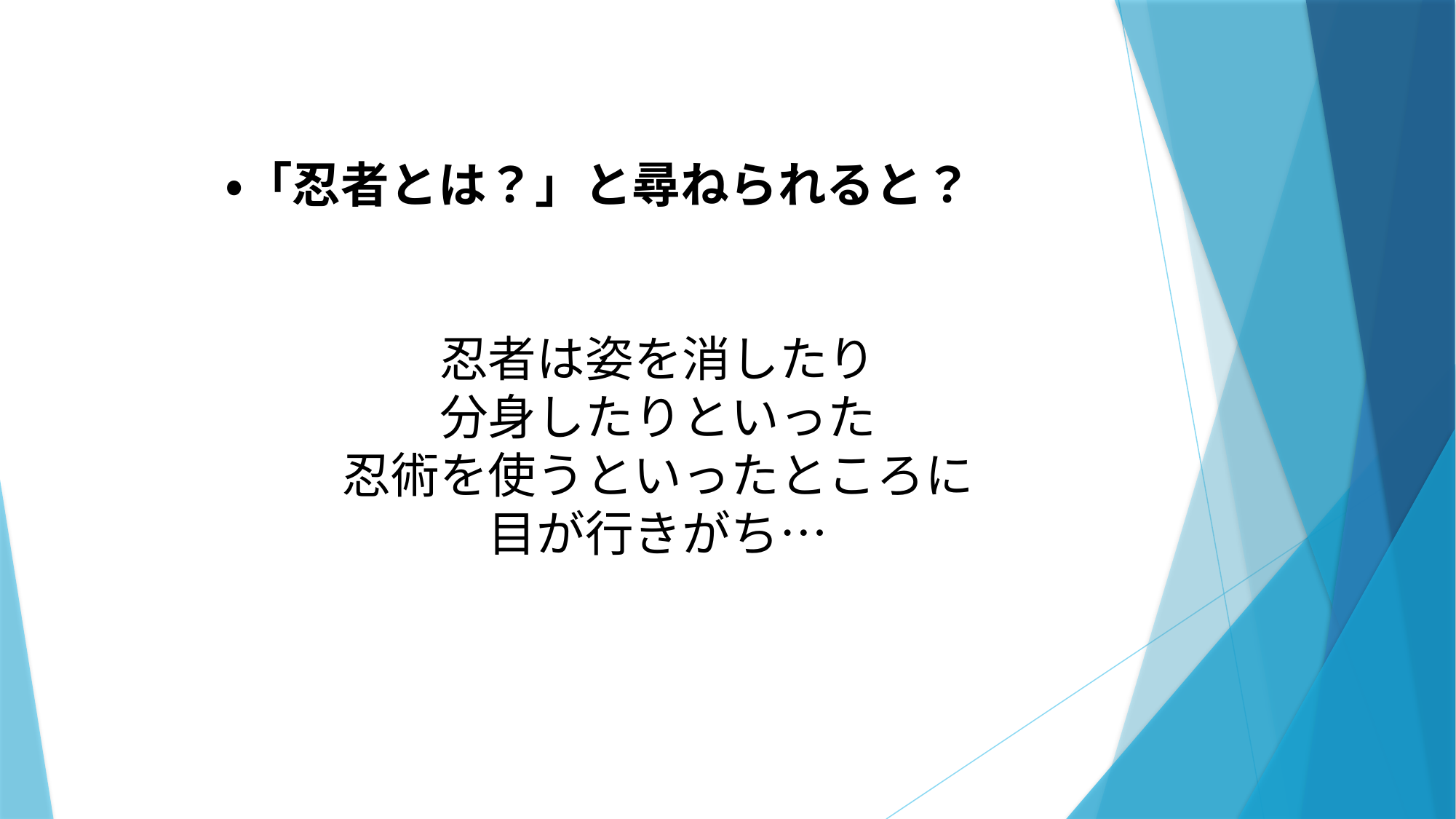

・「忍者とは？」と尋ねられると？

忍者は姿を消したり
分身したりといった
忍術を使うといったところに
目が行きがち…